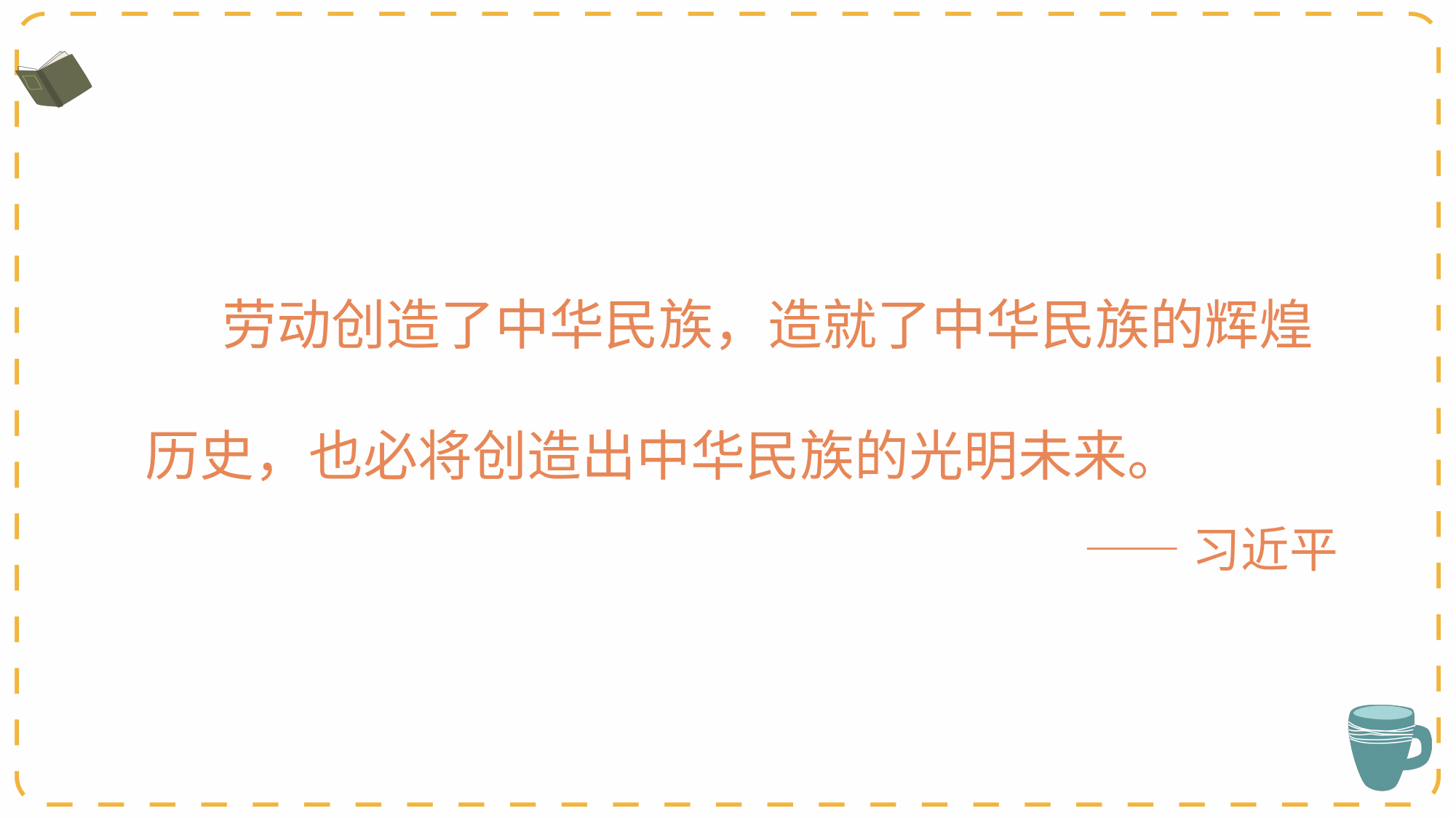

劳动创造了中华民族，造就了中华民族的辉煌历史，也必将创造出中华民族的光明未来。
——习近平